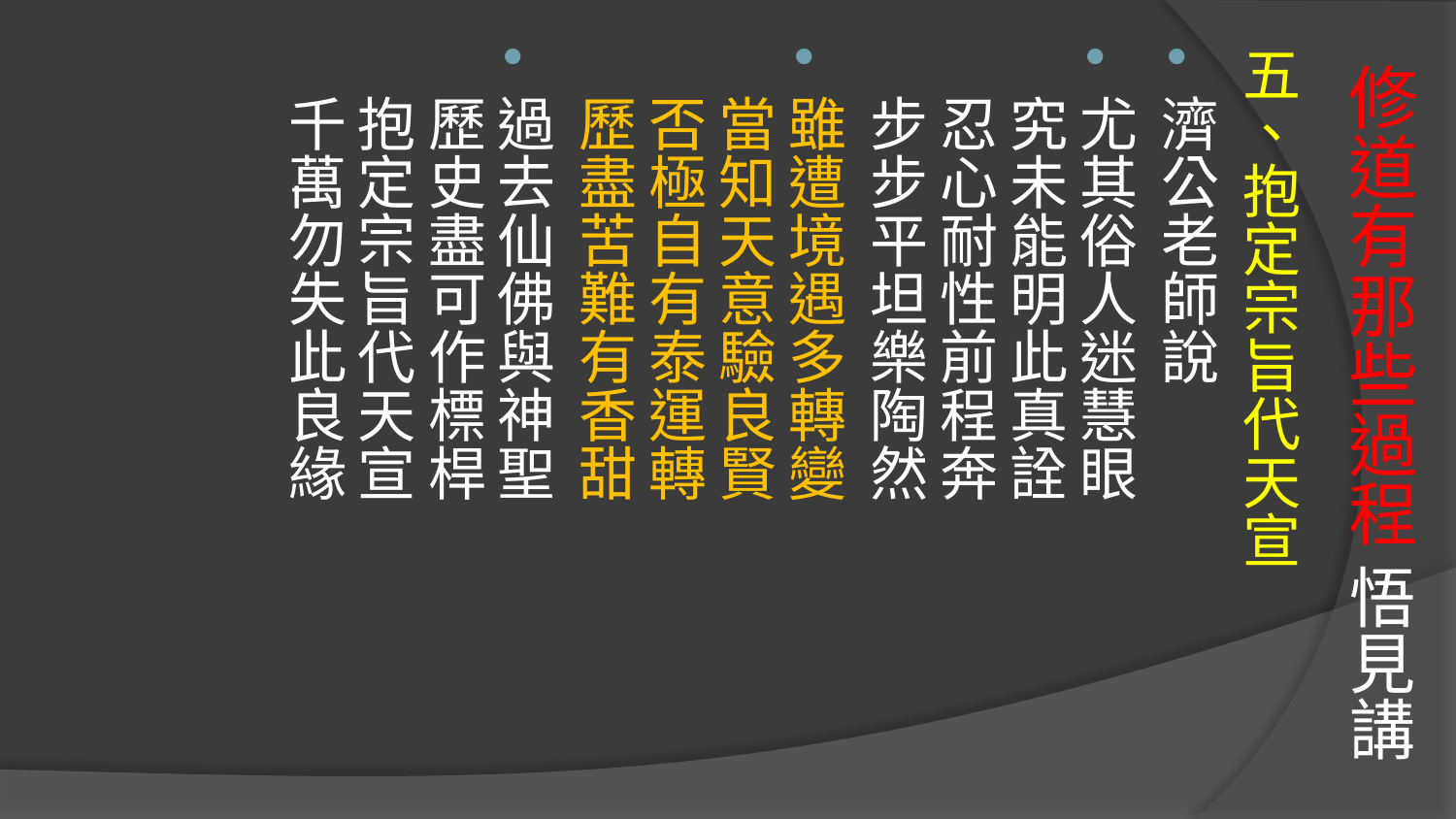

五、抱定宗旨代天宣
濟公老師說
尤其俗人迷慧眼 　
究未能明此真詮
忍心耐性前程奔　 
步步平坦樂陶然
雖遭境遇多轉變　 
當知天意驗良賢
否極自有泰運轉　 
歷盡苦難有香甜
過去仙佛與神聖　 
歷史盡可作標桿
抱定宗旨代天宣　 
千萬勿失此良緣

# 修道有那些過程 悟見講